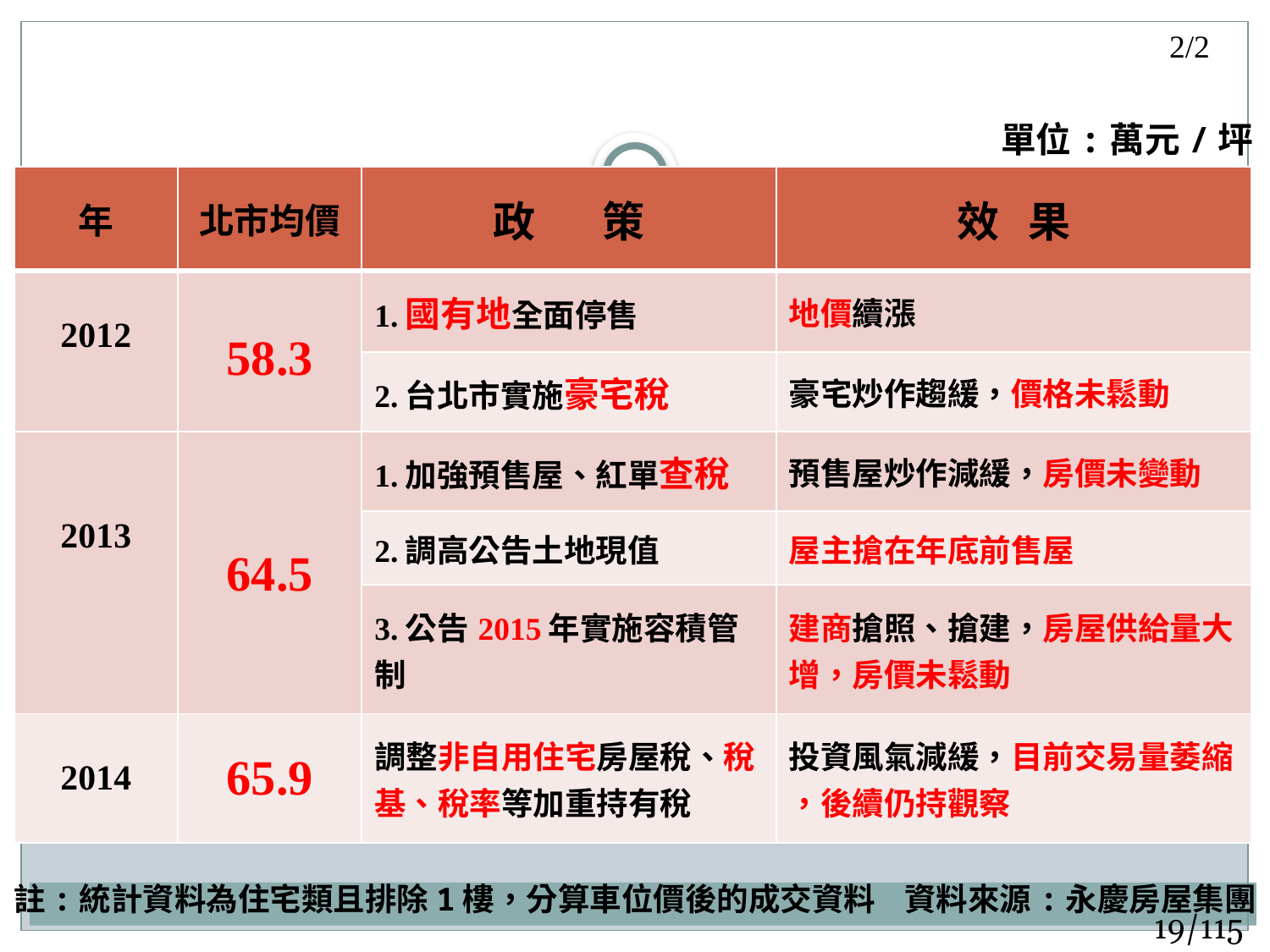

2/2
#
單位:萬元/坪

| 年 | 北市均價 | 政 策 | 效 果 |
| --- | --- | --- | --- |
| 2012 | 58.3 | 1.國有地全面停售 | 地價續漲 |
|  |  | 2.台北市實施豪宅稅 | 豪宅炒作趨緩，價格未鬆動 |
| 2013 | 64.5 | 1.加強預售屋、紅單查稅 | 預售屋炒作減緩，房價未變動 |
|  |  | 2.調高公告土地現值 | 屋主搶在年底前售屋 |
|  |  | 3.公告2015年實施容積管制 | 建商搶照、搶建，房屋供給量大增，房價未鬆動 |
| 2014 | 65.9 | 調整非自用住宅房屋稅、稅基、稅率等加重持有稅 | 投資風氣減緩，目前交易量萎縮 ，後續仍持觀察 |
註:統計資料為住宅類且排除1樓，分算車位價後的成交資料    資料來源:永慶房屋集團